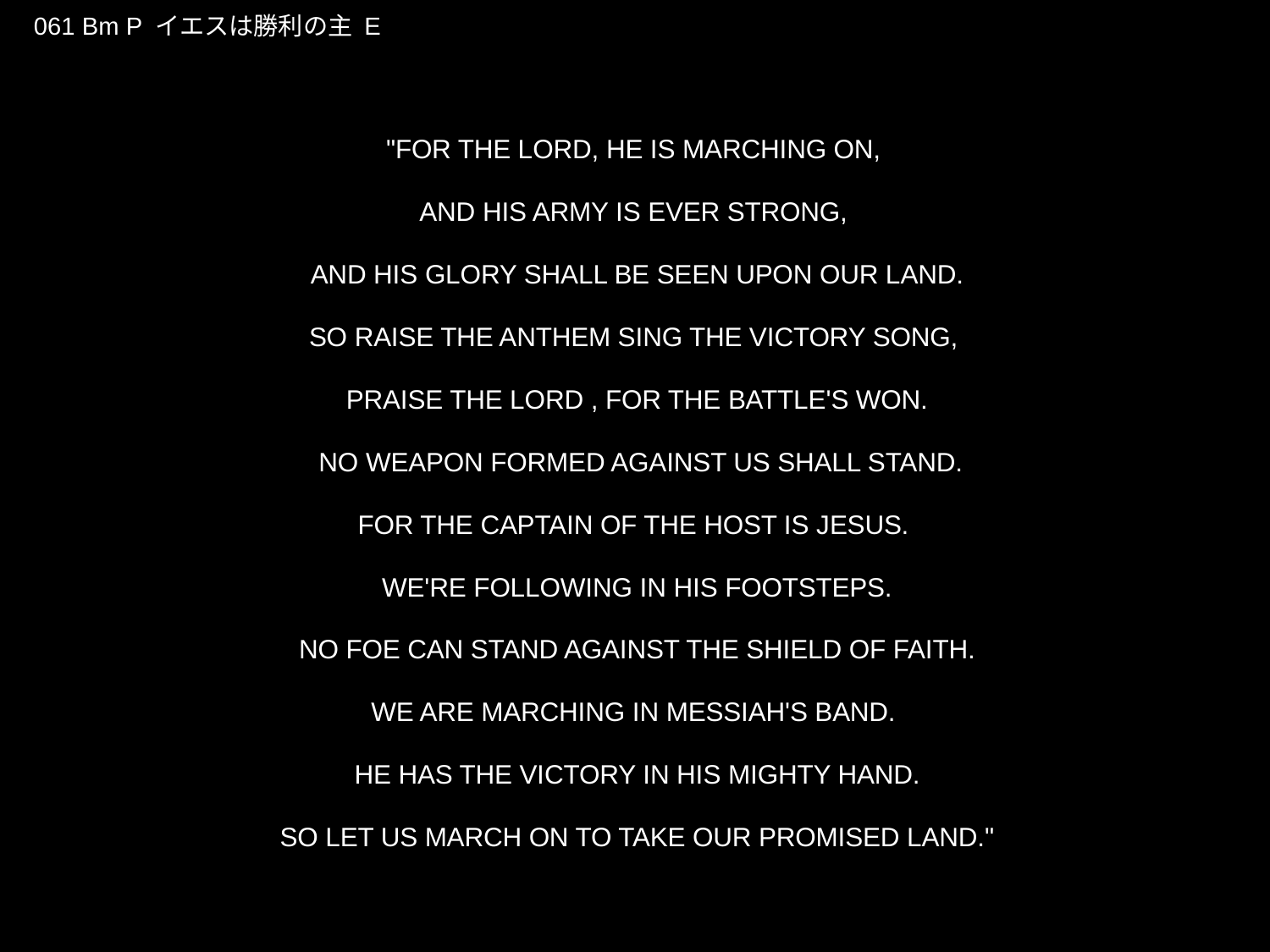

いえすはしょうりのしゅ
★P
061 Bm P イエスは勝利の主 E
★５
"FOR THE LORD, HE IS MARCHING ON,
AND HIS ARMY IS EVER STRONG,
AND HIS GLORY SHALL BE SEEN UPON OUR LAND.
SO RAISE THE ANTHEM SING THE VICTORY SONG,
PRAISE THE LORD , FOR THE BATTLE'S WON.
 NO WEAPON FORMED AGAINST US SHALL STAND.
FOR THE CAPTAIN OF THE HOST IS JESUS.
WE'RE FOLLOWING IN HIS FOOTSTEPS.
NO FOE CAN STAND AGAINST THE SHIELD OF FAITH.
WE ARE MARCHING IN MESSIAH'S BAND.
HE HAS THE VICTORY IN HIS MIGHTY HAND.
SO LET US MARCH ON TO TAKE OUR PROMISED LAND."